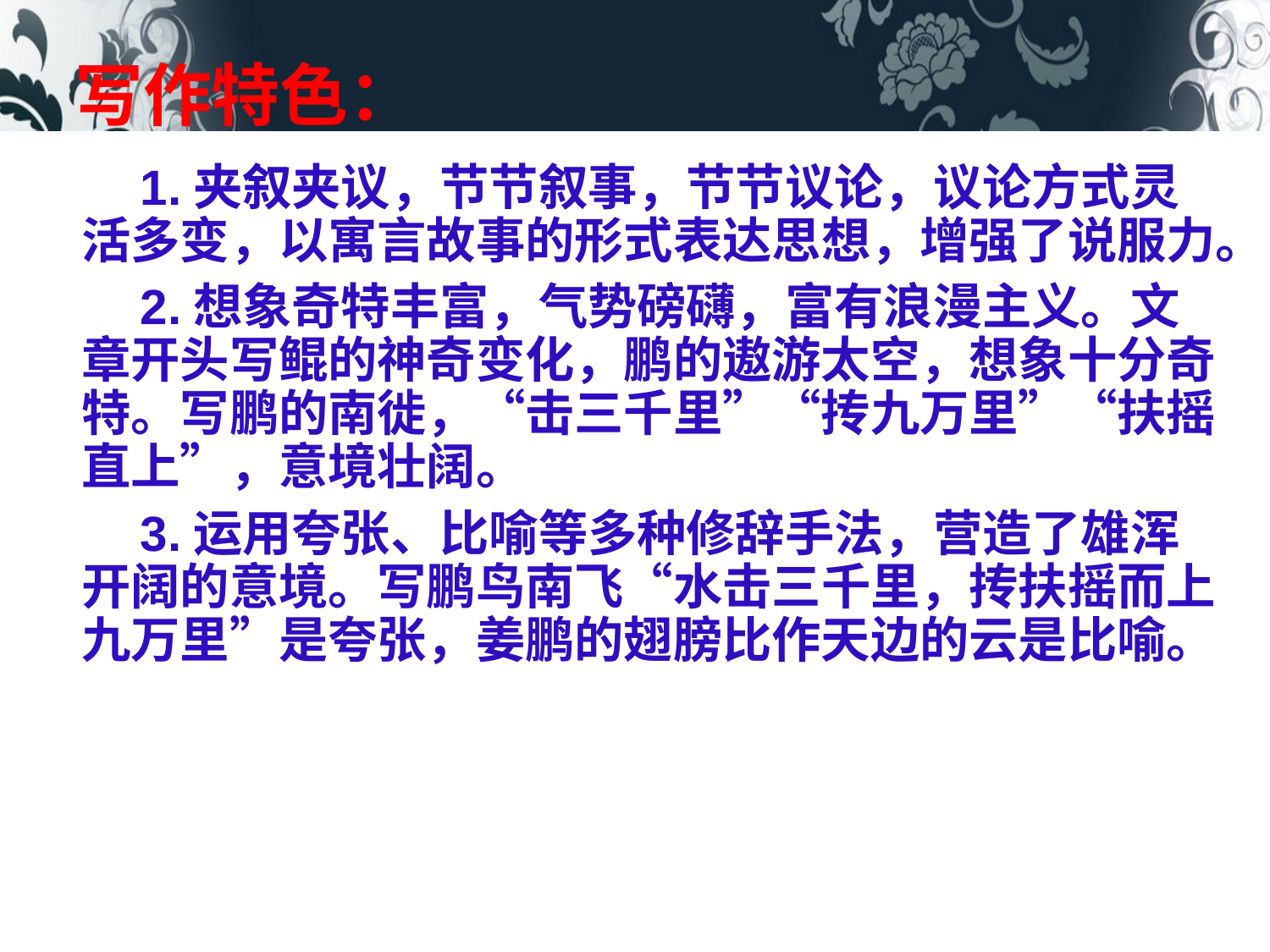

# 写作特色：
      1.夹叙夹议，节节叙事，节节议论，议论方式灵活多变，以寓言故事的形式表达思想，增强了说服力。
      2.想象奇特丰富，气势磅礴，富有浪漫主义。文章开头写鲲的神奇变化，鹏的遨游太空，想象十分奇特。写鹏的南徙，“击三千里”“抟九万里”“扶摇直上”，意境壮阔。
      3.运用夸张、比喻等多种修辞手法，营造了雄浑开阔的意境。写鹏鸟南飞“水击三千里，抟扶摇而上九万里”是夸张，姜鹏的翅膀比作天边的云是比喻。